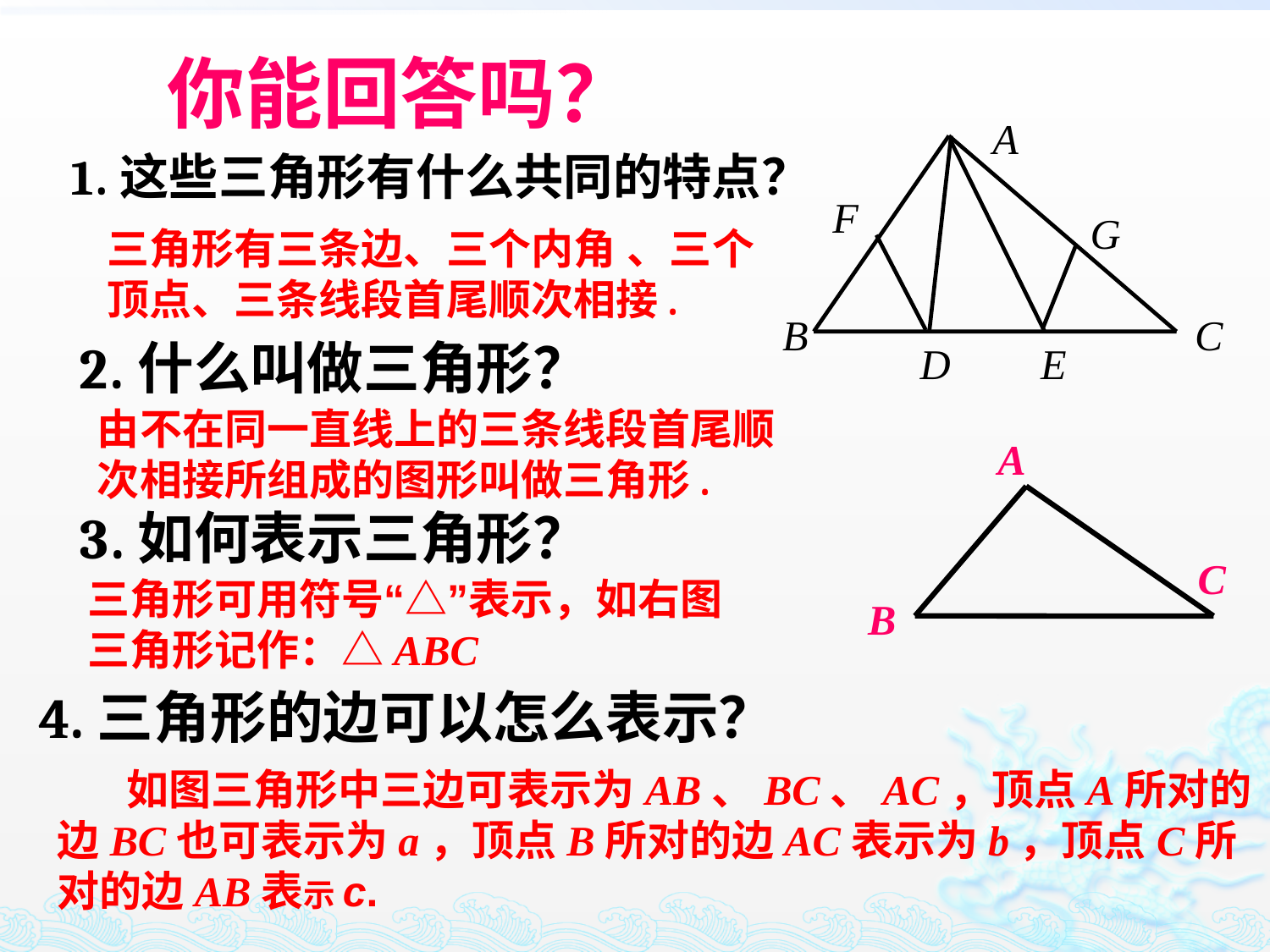

# 你能回答吗？
A

F
G
B
C
D
E

1.这些三角形有什么共同的特点？

三角形有三条边、三个内角 、三个
顶点、三条线段首尾顺次相接.
2.什么叫做三角形？
由不在同一直线上的三条线段首尾顺次相接所组成的图形叫做三角形.
A

C
B
3.如何表示三角形？
三角形可用符号“△”表示，如右图
三角形记作：△ABC
4.三角形的边可以怎么表示？
     如图三角形中三边可表示为AB、BC、AC，顶点A所对的边BC也可表示为a，顶点B所对的边AC表示为b，顶点C所对的边AB表示c.